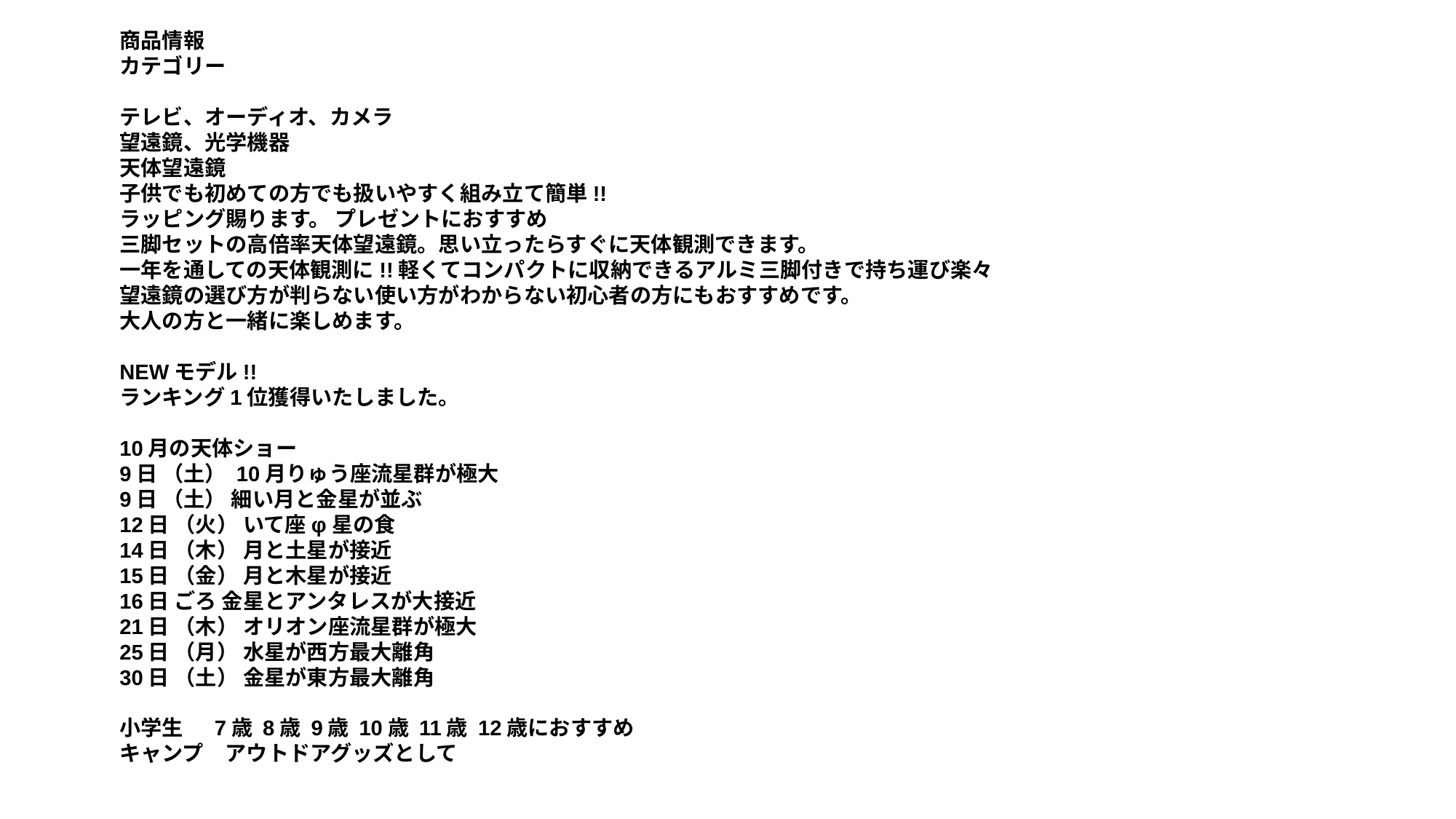

商品情報
カテゴリー

テレビ、オーディオ、カメラ
望遠鏡、光学機器
天体望遠鏡
子供でも初めての方でも扱いやすく組み立て簡単!!
ラッピング賜ります。 プレゼントにおすすめ
三脚セットの高倍率天体望遠鏡。思い立ったらすぐに天体観測できます。
一年を通しての天体観測に!!軽くてコンパクトに収納できるアルミ三脚付きで持ち運び楽々
望遠鏡の選び方が判らない使い方がわからない初心者の方にもおすすめです。
大人の方と一緒に楽しめます。

NEWモデル!!
ランキング1位獲得いたしました。

10月の天体ショー
9日 （土） 10月りゅう座流星群が極大
9日 （土） 細い月と金星が並ぶ
12日 （火） いて座φ星の食
14日 （木） 月と土星が接近
15日 （金） 月と木星が接近
16日 ごろ 金星とアンタレスが大接近
21日 （木） オリオン座流星群が極大
25日 （月） 水星が西方最大離角
30日 （土） 金星が東方最大離角

小学生 　7歳 8歳 9歳 10歳 11歳 12歳におすすめ
キャンプ　アウトドアグッズとして